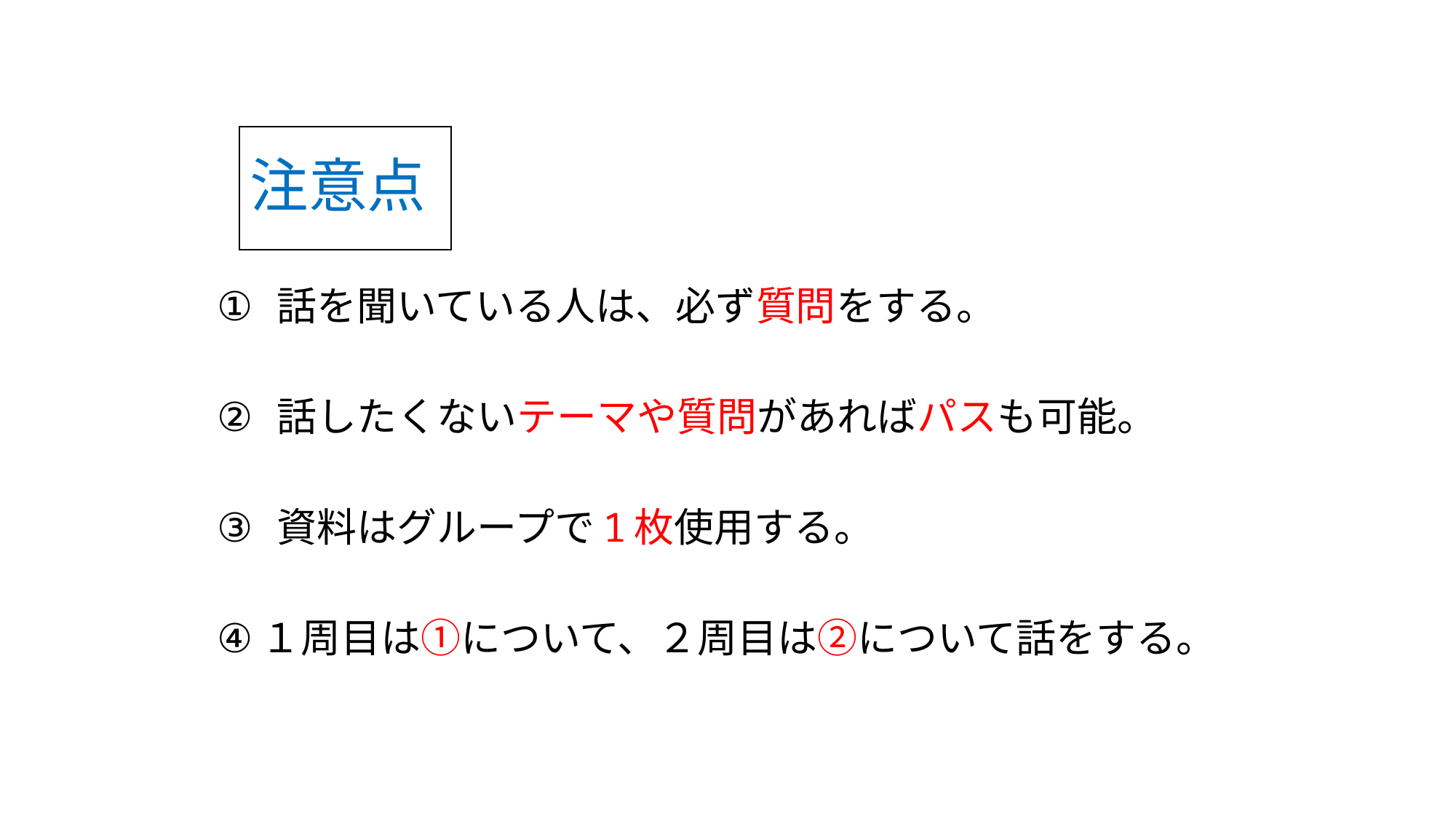

# 注意点
 話を聞いている人は、必ず質問をする。

 話したくないテーマや質問があればパスも可能。

 資料はグループで1枚使用する。

１周目は①について、２周目は②について話をする。